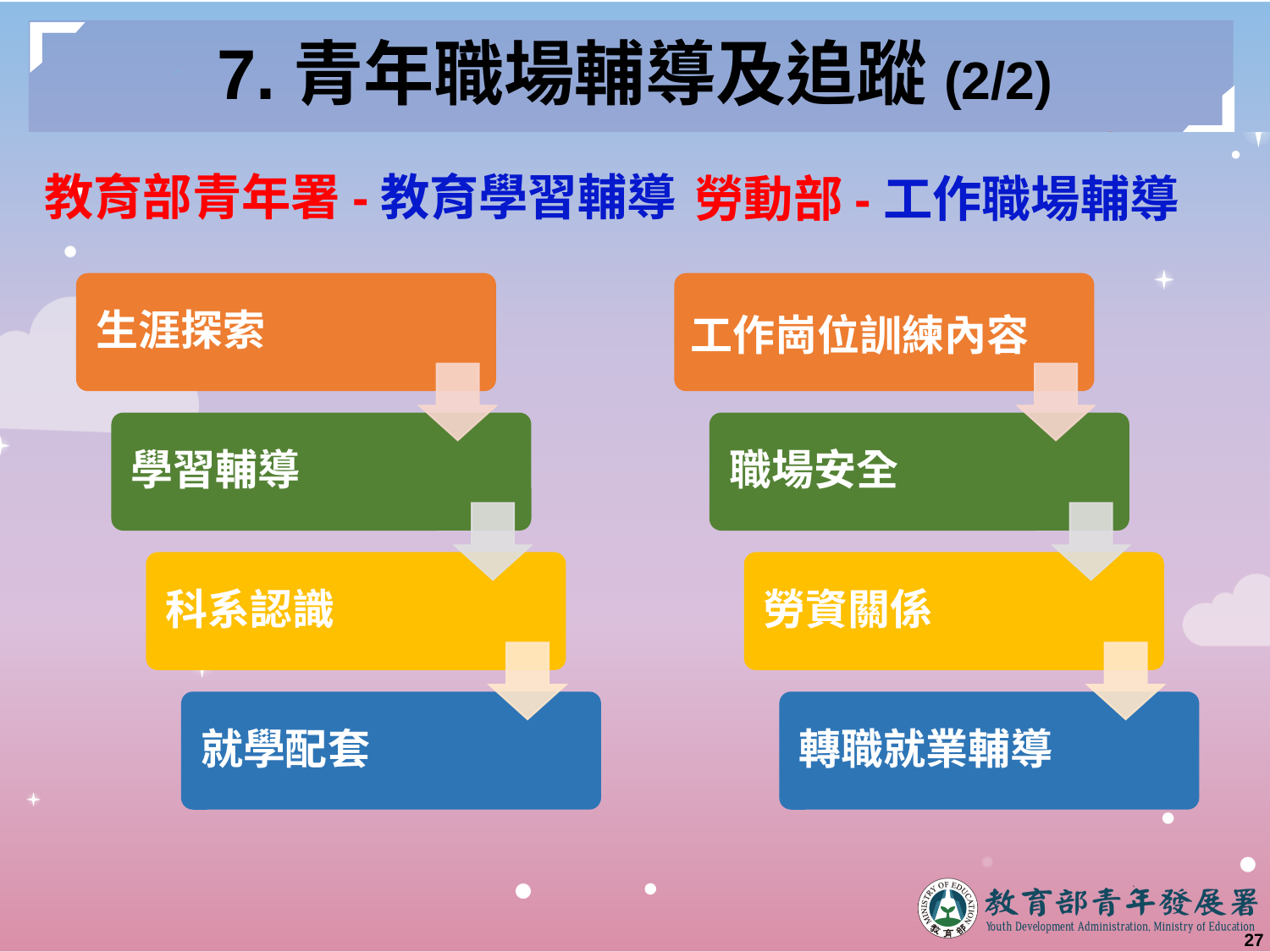

# 7.青年職場輔導及追蹤(2/2)
教育部青年署-教育學習輔導
勞動部-工作職場輔導
生涯探索
學習輔導
科系認識
就學配套

職場安全
勞資關係
轉職就業輔導

工作崗位訓練內容
27